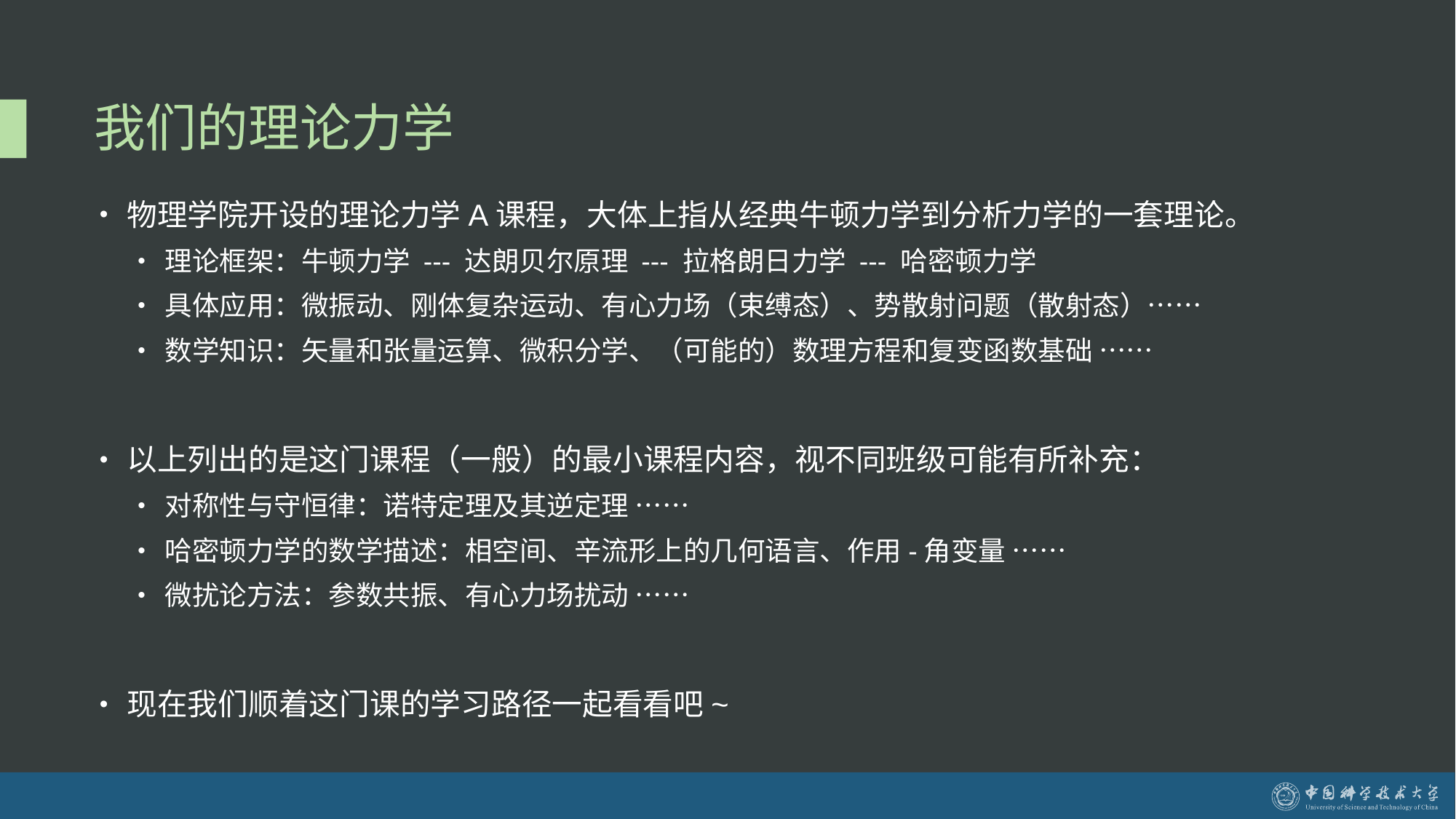

# 我们的理论力学
物理学院开设的理论力学A课程，大体上指从经典牛顿力学到分析力学的一套理论。
理论框架：牛顿力学 --- 达朗贝尔原理 --- 拉格朗日力学 --- 哈密顿力学
具体应用：微振动、刚体复杂运动、有心力场（束缚态）、势散射问题（散射态）……
数学知识：矢量和张量运算、微积分学、（可能的）数理方程和复变函数基础 ……

以上列出的是这门课程（一般）的最小课程内容，视不同班级可能有所补充：
对称性与守恒律：诺特定理及其逆定理 ……
哈密顿力学的数学描述：相空间、辛流形上的几何语言、作用-角变量 ……
微扰论方法：参数共振、有心力场扰动 ……

现在我们顺着这门课的学习路径一起看看吧~